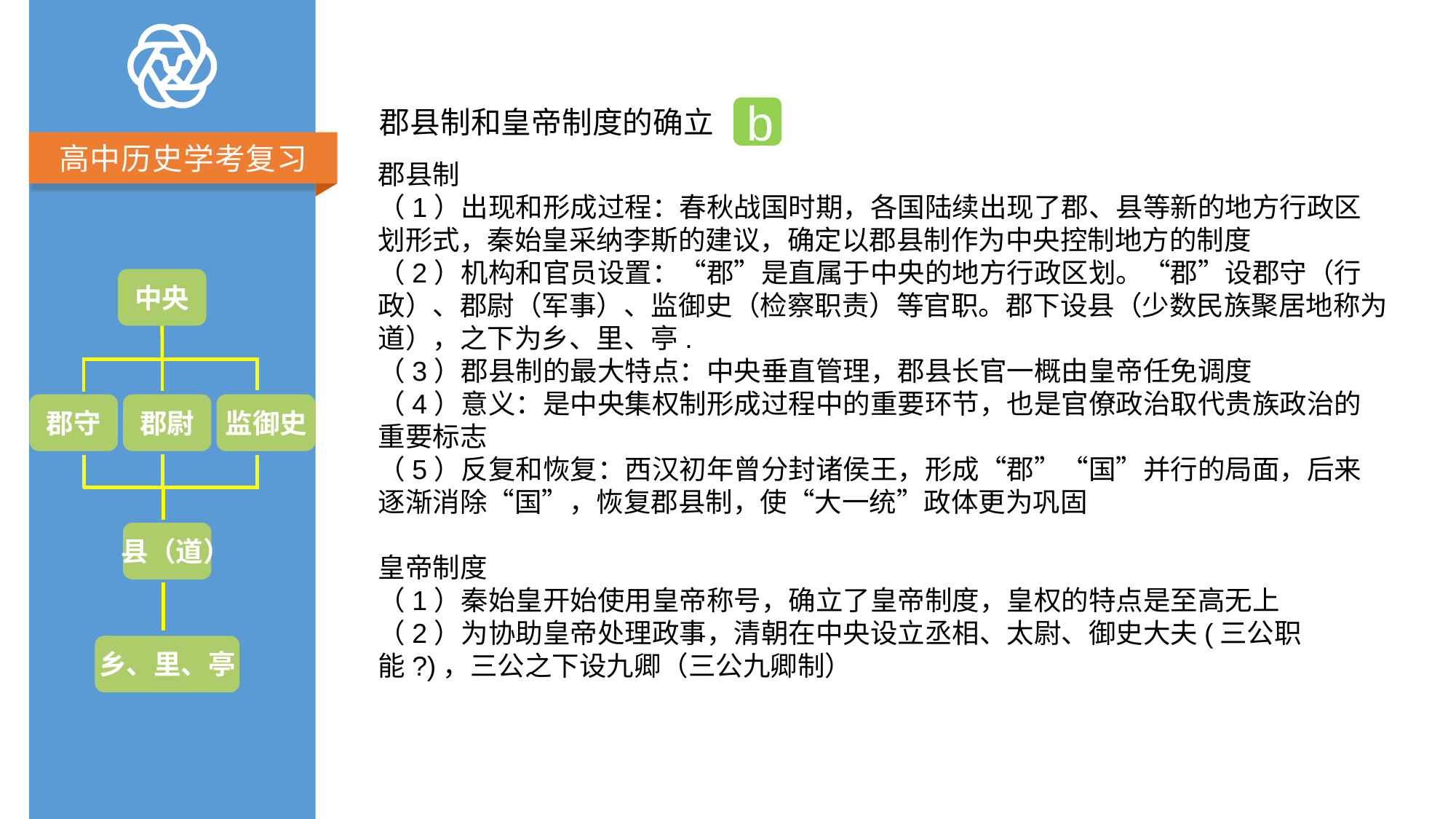

b
郡县制和皇帝制度的确立
郡县制
（1）出现和形成过程：春秋战国时期，各国陆续出现了郡、县等新的地方行政区划形式，秦始皇采纳李斯的建议，确定以郡县制作为中央控制地方的制度
（2）机构和官员设置：“郡”是直属于中央的地方行政区划。“郡”设郡守（行政）、郡尉（军事）、监御史（检察职责）等官职。郡下设县（少数民族聚居地称为道），之下为乡、里、亭.
（3）郡县制的最大特点：中央垂直管理，郡县长官一概由皇帝任免调度
（4）意义：是中央集权制形成过程中的重要环节，也是官僚政治取代贵族政治的重要标志
（5）反复和恢复：西汉初年曾分封诸侯王，形成“郡”“国”并行的局面，后来逐渐消除“国”，恢复郡县制，使“大一统”政体更为巩固

皇帝制度
（1）秦始皇开始使用皇帝称号，确立了皇帝制度，皇权的特点是至高无上
（2）为协助皇帝处理政事，清朝在中央设立丞相、太尉、御史大夫(三公职能?)，三公之下设九卿（三公九卿制）
中央
郡守
郡尉

监御史

县（道）

乡、里、亭